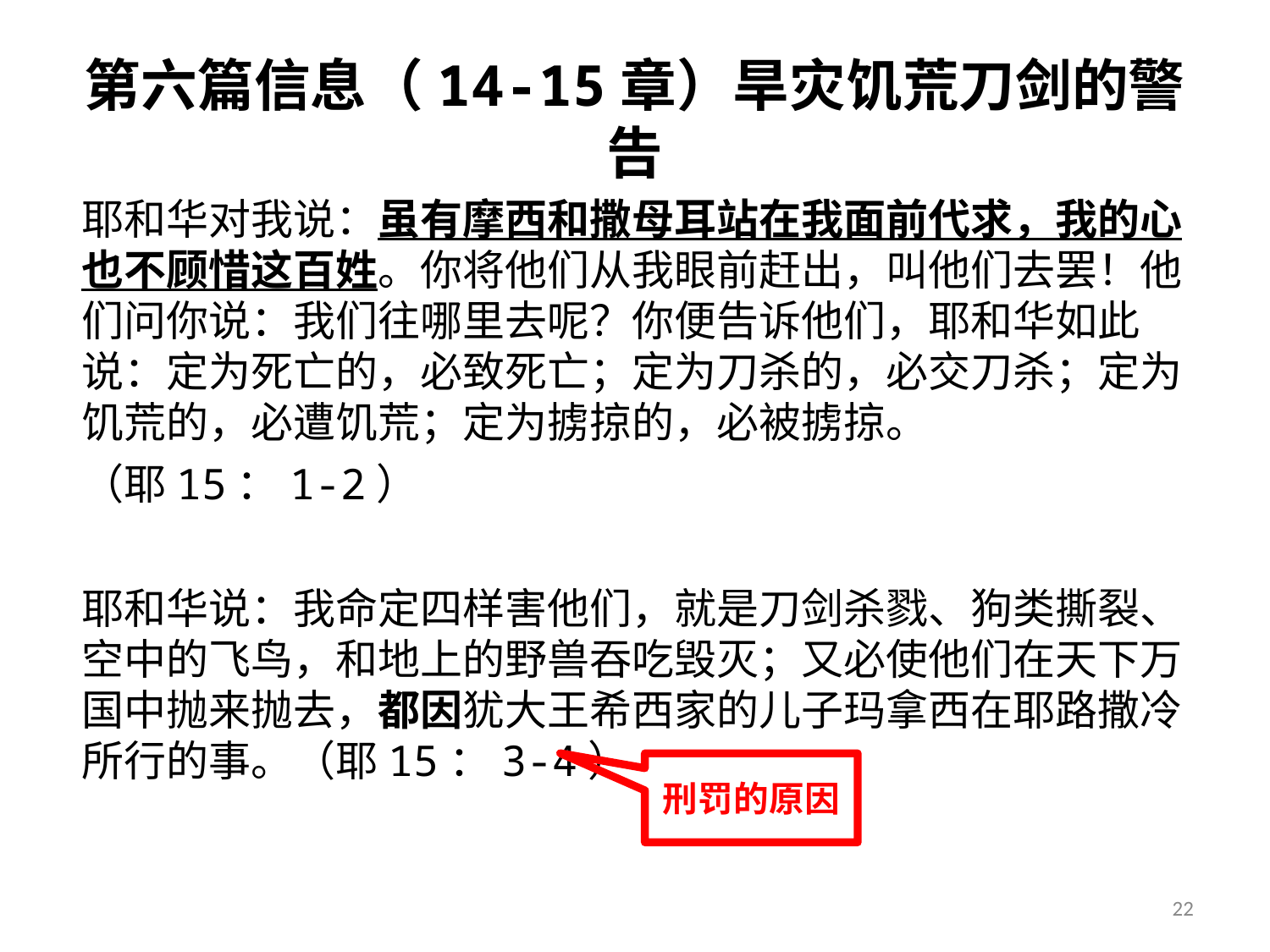

# 第六篇信息（14-15章）旱灾饥荒刀剑的警告
耶和华对我说：虽有摩西和撒母耳站在我面前代求，我的心也不顾惜这百姓。你将他们从我眼前赶出，叫他们去罢！他们问你说：我们往哪里去呢？你便告诉他们，耶和华如此说：定为死亡的，必致死亡；定为刀杀的，必交刀杀；定为饥荒的，必遭饥荒；定为掳掠的，必被掳掠。
（耶15：1-2）

耶和华说：我命定四样害他们，就是刀剑杀戮、狗类撕裂、空中的飞鸟，和地上的野兽吞吃毁灭；又必使他们在天下万国中抛来抛去，都因犹大王希西家的儿子玛拿西在耶路撒冷所行的事。（耶15：3-4）
刑罚的原因
22